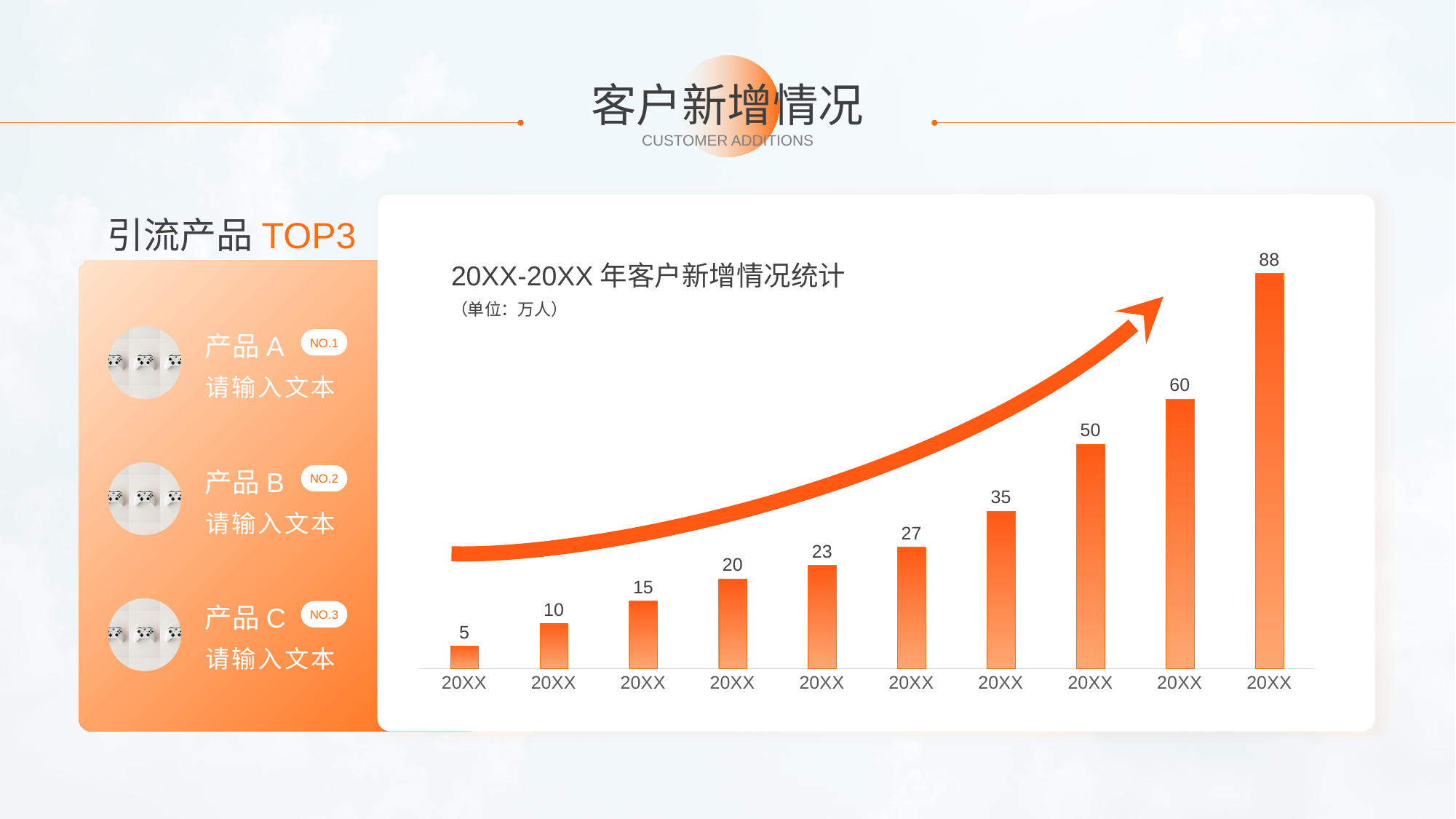

# 客户新增情况
CUSTOMER ADDITIONS

引流产品TOP3

### Chart

| Category | 系列 1 |
|---|---|
| 20XX | 5.0 |
| 20XX | 10.0 |
| 20XX | 15.0 |
| 20XX | 20.0 |
| 20XX | 23.0 |
| 20XX | 27.0 |
| 20XX | 35.0 |
| 20XX | 50.0 |
| 20XX | 60.0 |
| 20XX | 88.0 |
20XX-20XX年客户新增情况统计

（单位：万人）

产品A

NO.1
请输入文本

产品B

NO.2
请输入文本

产品C

NO.3
请输入文本